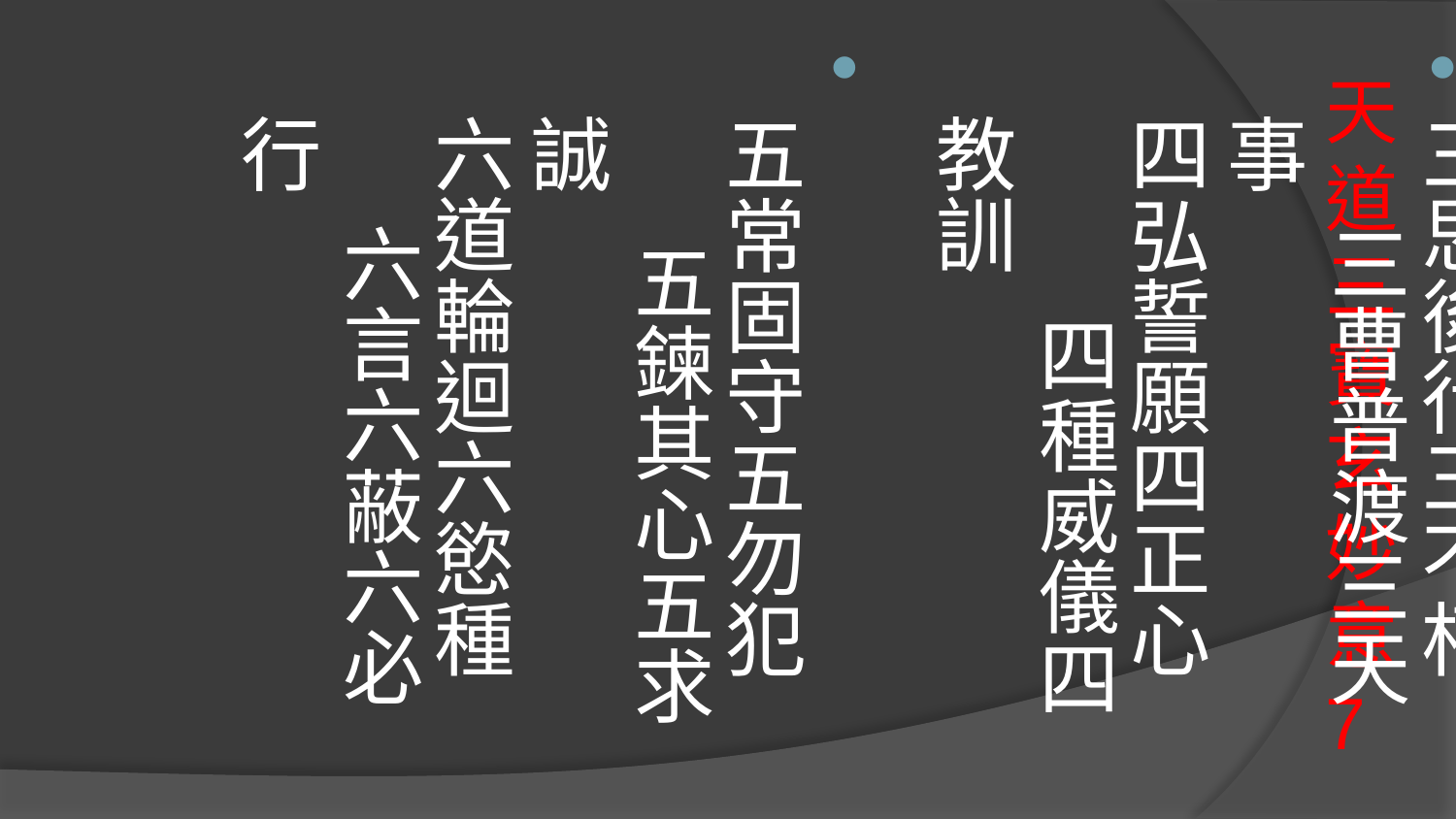

南海古佛慈訓

三思後行三不朽            三曹普渡三天事
四弘誓願四正心                 四種威儀四教訓
五常固守五勿犯             五鍊其心五求誠
六道輪迴六慾種            六言六蔽六必行
# 天道三寶玄妙意7